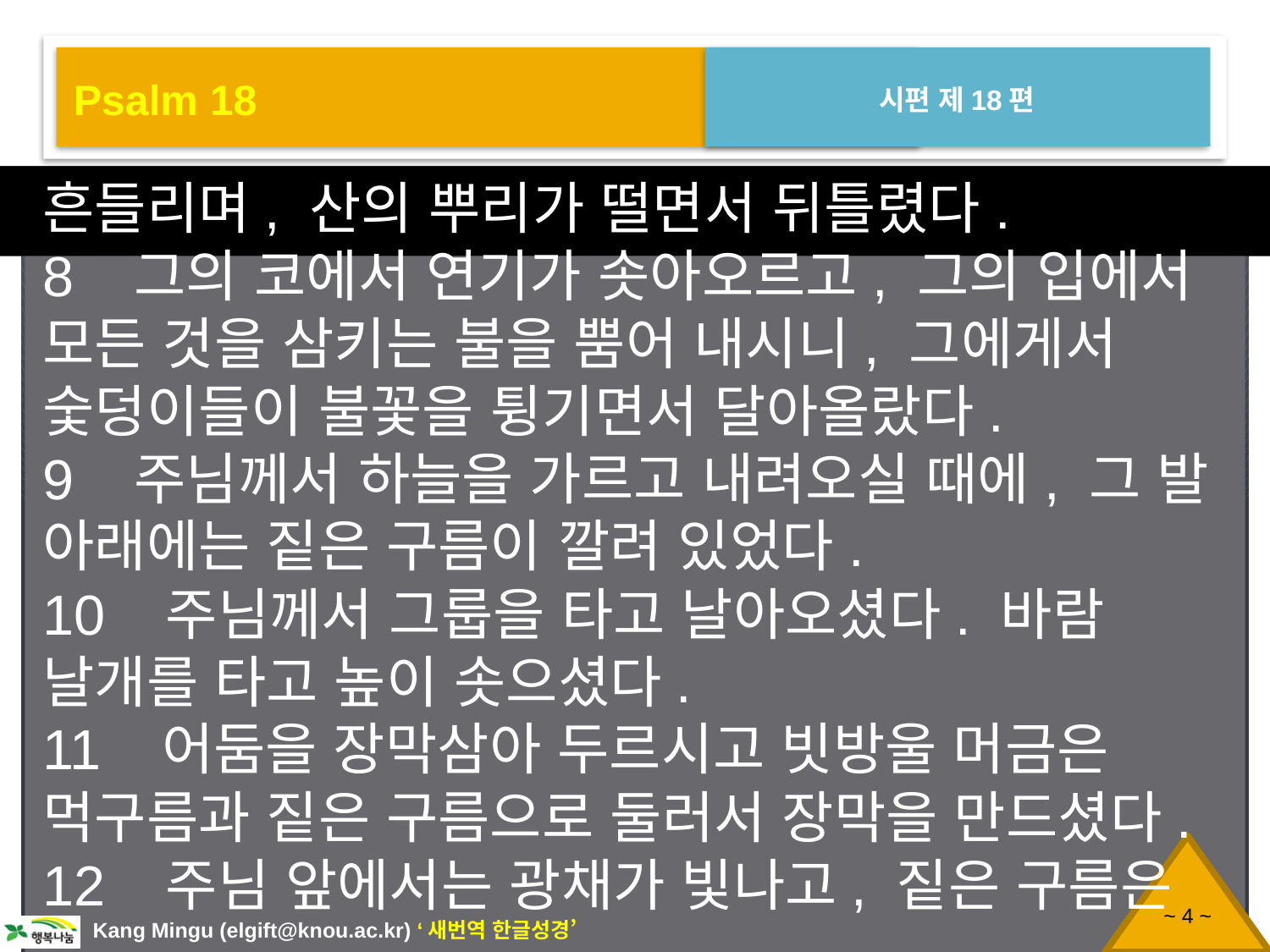

Psalm 18
시편 제18편
흔들리며, 산의 뿌리가 떨면서 뒤틀렸다.
8   그의 코에서 연기가 솟아오르고, 그의 입에서 모든 것을 삼키는 불을 뿜어 내시니, 그에게서 숯덩이들이 불꽃을 튕기면서 달아올랐다.
9   주님께서 하늘을 가르고 내려오실 때에, 그 발 아래에는 짙은 구름이 깔려 있었다.
10   주님께서 그룹을 타고 날아오셨다. 바람 날개를 타고 높이 솟으셨다.
11   어둠을 장막삼아 두르시고 빗방울 머금은 먹구름과 짙은 구름으로 둘러서 장막을 만드셨다.
12   주님 앞에서는 광채가 빛나고, 짙은 구름은